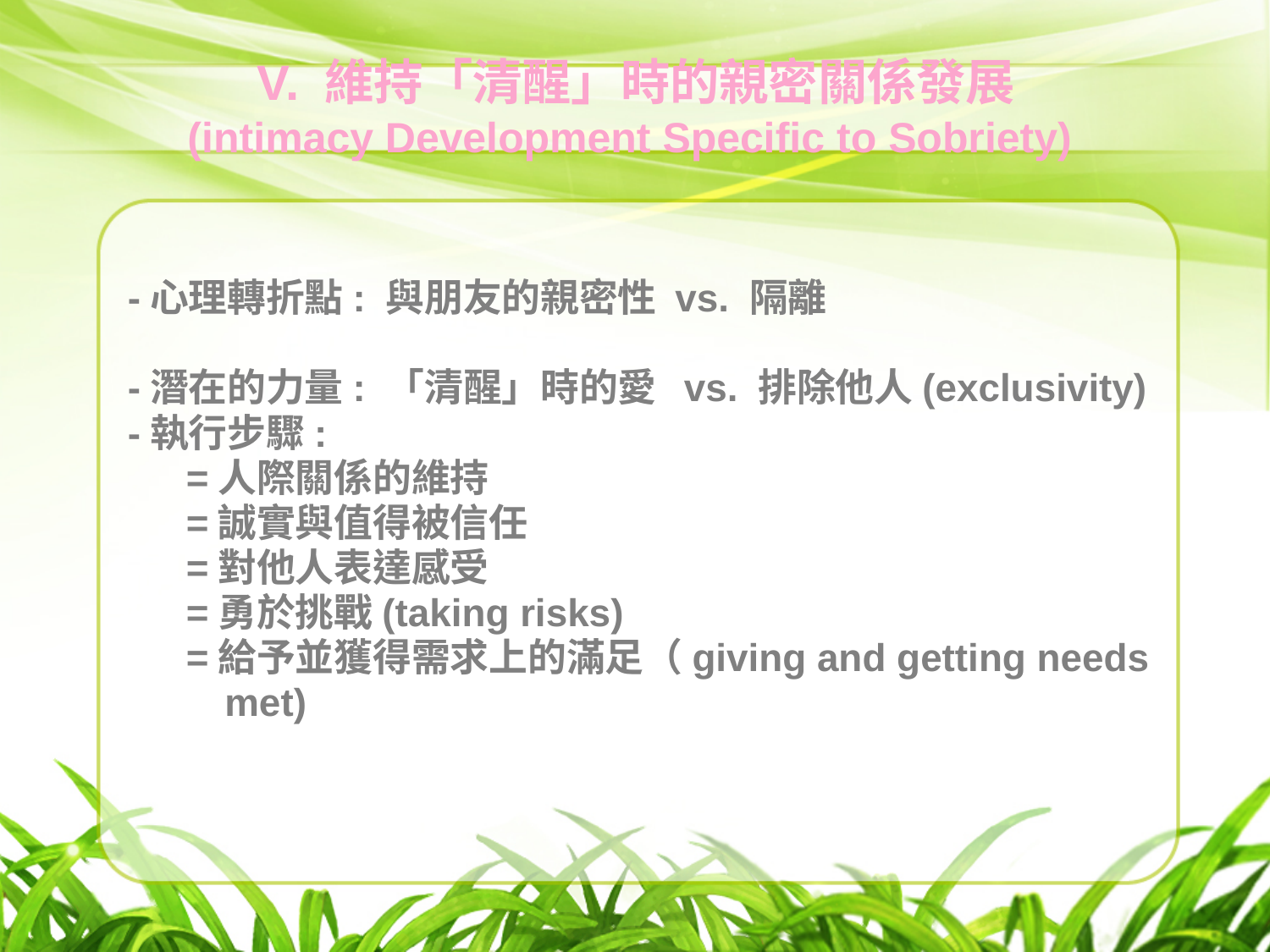

# V. 維持「清醒」時的親密關係發展 (intimacy Development Specific to Sobriety)
-心理轉折點: 與朋友的親密性 vs. 隔離

-潛在的力量: 「清醒」時的愛  vs. 排除他人(exclusivity)
-執行步驟:
	 =人際關係的維持
	 =誠實與值得被信任
	 =對他人表達感受
	 =勇於挑戰(taking risks)
	 =給予並獲得需求上的滿足（giving and getting needs
         met)